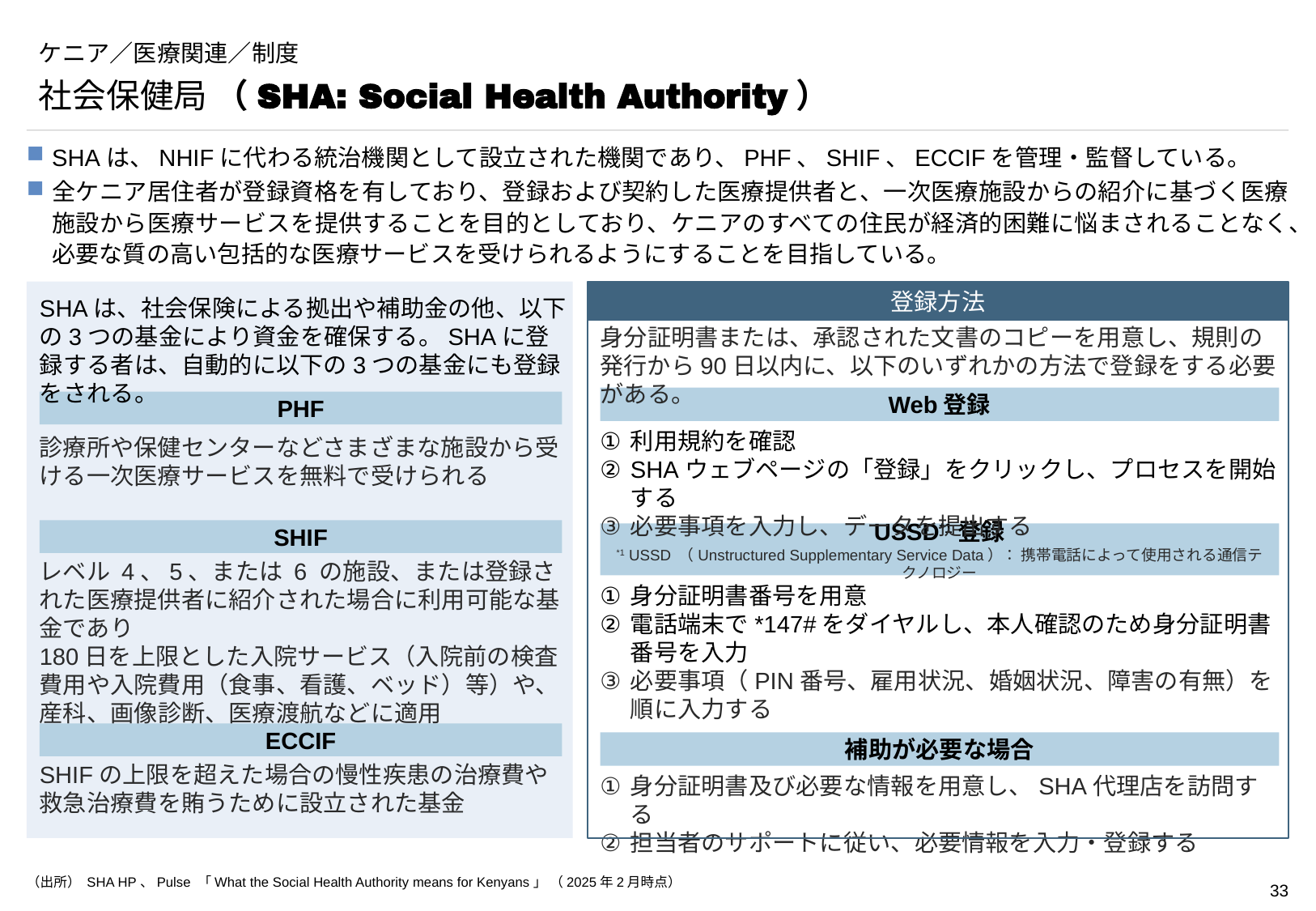

# ケニア／医療関連／制度
社会保健局 （SHA: Social Health Authority）
SHAは、NHIFに代わる統治機関として設立された機関であり、PHF、SHIF、ECCIFを管理・監督している。
全ケニア居住者が登録資格を有しており、登録および契約した医療提供者と、一次医療施設からの紹介に基づく医療施設から医療サービスを提供することを目的としており、ケニアのすべての住民が経済的困難に悩まされることなく、必要な質の高い包括的な医療サービスを受けられるようにすることを目指している。

登録方法
SHAは、社会保険による拠出や補助金の他、以下の3つの基金により資金を確保する。SHAに登録する者は、自動的に以下の3つの基金にも登録をされる。
身分証明書または、承認された文書のコピーを用意し、規則の発行から90日以内に、以下のいずれかの方法で登録をする必要がある。

Web登録
PHF
利用規約を確認
SHAウェブページの「登録」をクリックし、プロセスを開始する
必要事項を入力し、データを提出する
診療所や保健センターなどさまざまな施設から受ける一次医療サービスを無料で受けられる
SHIF
USSD*1登録
*1 USSD （Unstructured Supplementary Service Data）： 携帯電話によって使用される通信テクノロジー
レベル 4、5、または 6 の施設、または登録された医療提供者に紹介された場合に利用可能な基金であり
180日を上限とした入院サービス（入院前の検査費用や入院費用（食事、看護、ベッド）等）や、産科、画像診断、医療渡航などに適用
身分証明書番号を用意
電話端末で*147#をダイヤルし、本人確認のため身分証明書番号を入力
必要事項（PIN番号、雇用状況、婚姻状況、障害の有無）を順に入力する
ECCIF
補助が必要な場合
SHIFの上限を超えた場合の慢性疾患の治療費や救急治療費を賄うために設立された基金
身分証明書及び必要な情報を用意し、SHA代理店を訪問する
担当者のサポートに従い、必要情報を入力・登録する
（出所） SHA HP、Pulse 「What the Social Health Authority means for Kenyans」 （2025年2月時点）